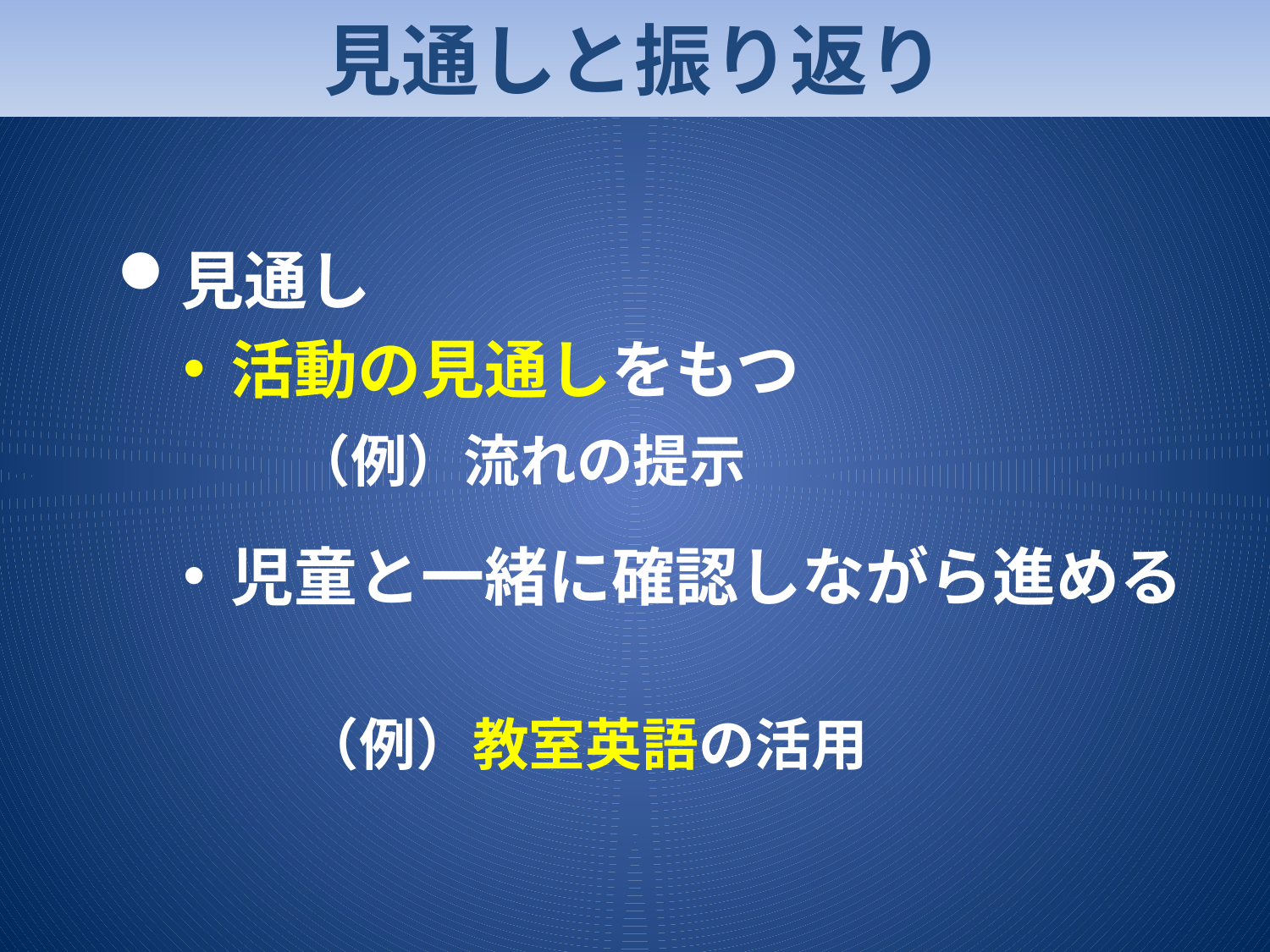

# 見通しと振り返り
見通し
活動の見通しをもつ
	　（例）流れの提示

児童と一緒に確認しながら進める
　　（例）教室英語の活用